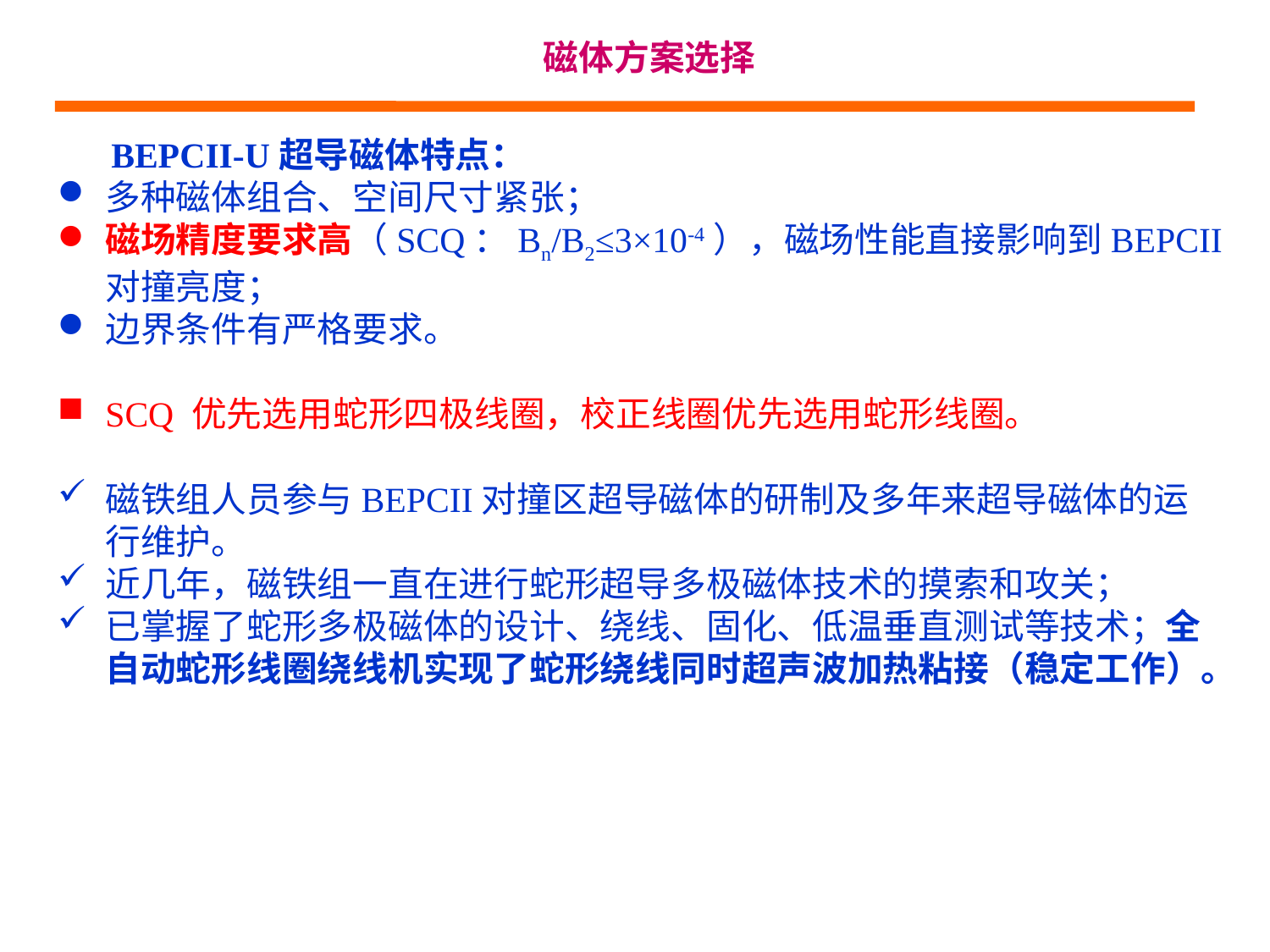

# 磁体方案选择

      BEPCII-U超导磁体特点：
多种磁体组合、空间尺寸紧张；
磁场精度要求高（SCQ：Bn/B2≤3×10-4），磁场性能直接影响到BEPCII对撞亮度；
边界条件有严格要求。

SCQ 优先选用蛇形四极线圈，校正线圈优先选用蛇形线圈。

磁铁组人员参与BEPCII对撞区超导磁体的研制及多年来超导磁体的运行维护。
近几年，磁铁组一直在进行蛇形超导多极磁体技术的摸索和攻关；
已掌握了蛇形多极磁体的设计、绕线、固化、低温垂直测试等技术；全自动蛇形线圈绕线机实现了蛇形绕线同时超声波加热粘接（稳定工作）。